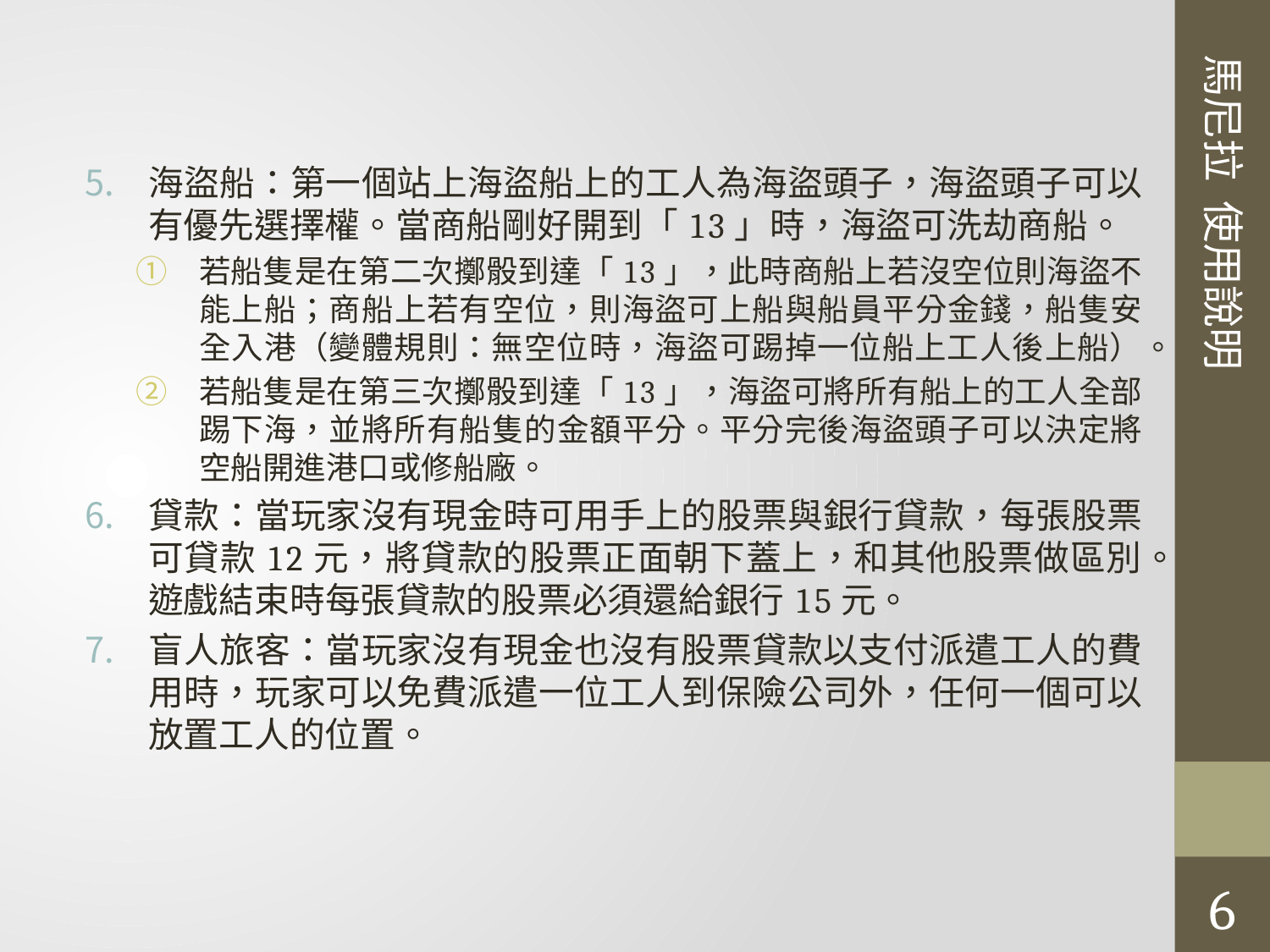

馬尼拉  使用說明
海盜船：第一個站上海盜船上的工人為海盜頭子，海盜頭子可以有優先選擇權。當商船剛好開到「13」時，海盜可洗劫商船。
若船隻是在第二次擲骰到達「13」，此時商船上若沒空位則海盜不能上船；商船上若有空位，則海盜可上船與船員平分金錢，船隻安全入港（變體規則：無空位時，海盜可踢掉一位船上工人後上船）。
若船隻是在第三次擲骰到達「13」，海盜可將所有船上的工人全部踢下海，並將所有船隻的金額平分。平分完後海盜頭子可以決定將空船開進港口或修船廠。
貸款：當玩家沒有現金時可用手上的股票與銀行貸款，每張股票可貸款12元，將貸款的股票正面朝下蓋上，和其他股票做區別。遊戲結束時每張貸款的股票必須還給銀行15元。
盲人旅客：當玩家沒有現金也沒有股票貸款以支付派遣工人的費用時，玩家可以免費派遣一位工人到保險公司外，任何一個可以放置工人的位置。
6